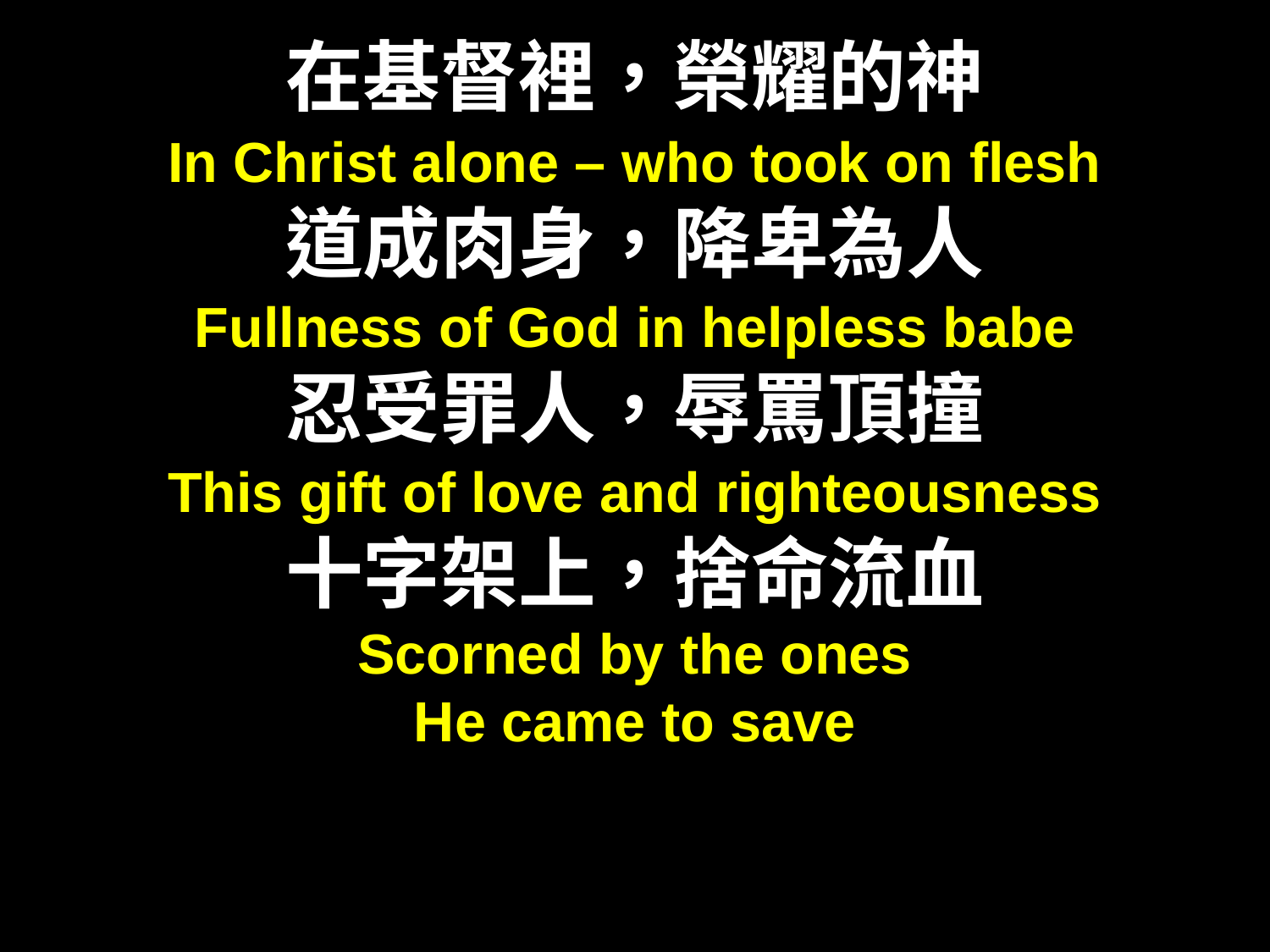

在基督裡，榮耀的神
In Christ alone – who took on flesh
道成肉身，降卑為人
Fullness of God in helpless babe
忍受罪人，辱罵頂撞
This gift of love and righteousness
十字架上，捨命流血
Scorned by the ones
He came to save